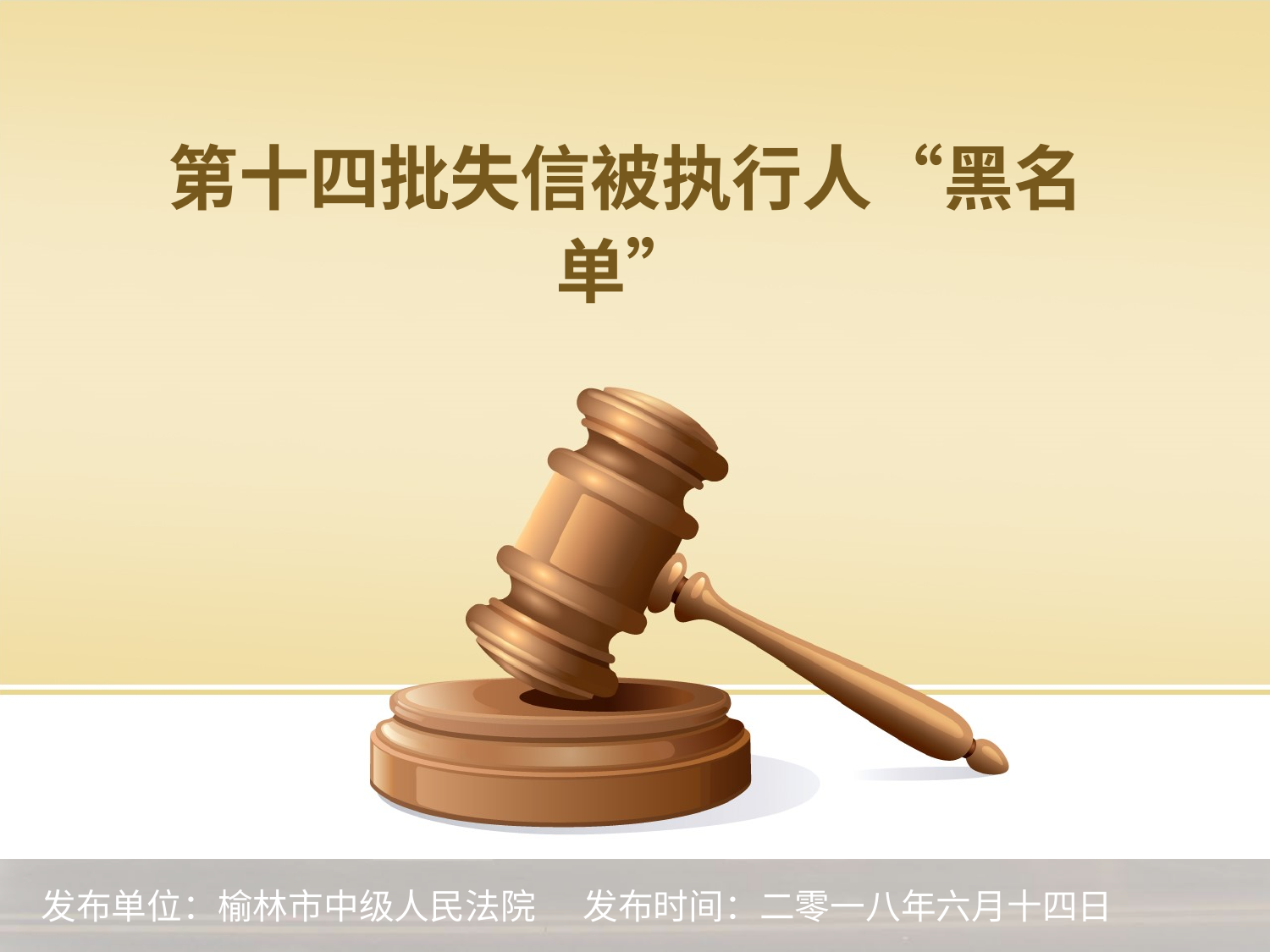

# 第十四批失信被执行人“黑名单”
 发布单位：榆林市中级人民法院      发布时间：二零一八年六月十四日